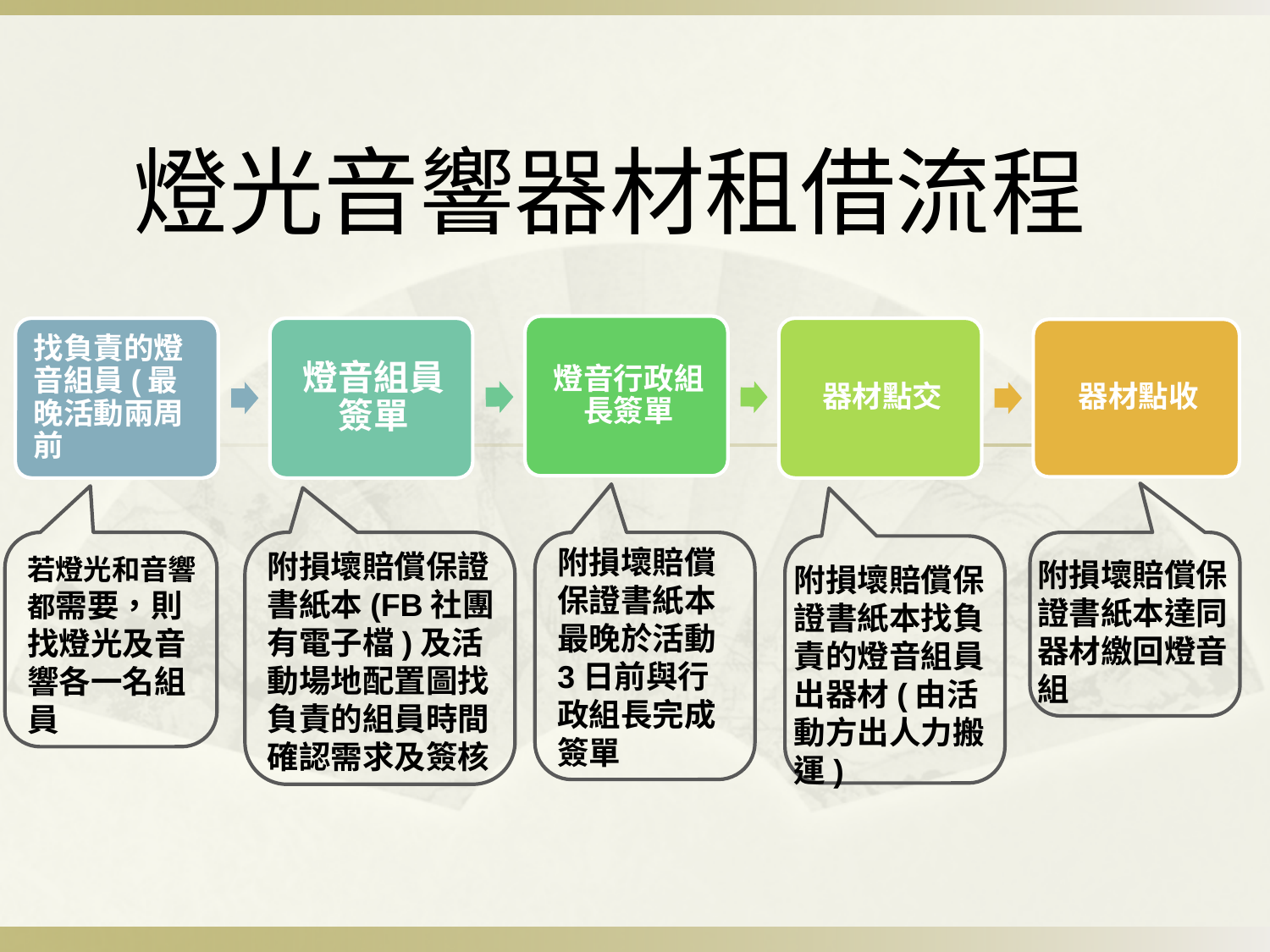

燈光音響器材租借流程
找負責的燈音組員(最晚活動兩周前

燈音組員簽單

燈音行政組長簽單

器材點交

器材點收

若燈光和音響都需要，則找燈光及音響各一名組員
附損壞賠償保證書紙本最晚於活動3日前與行政組長完成簽單

附損壞賠償保證書紙本(FB社團有電子檔)及活動場地配置圖找負責的組員時間確認需求及簽核
附損壞賠償保證書紙本達同器材繳回燈音組
附損壞賠償保證書紙本找負責的燈音組員出器材(由活動方出人力搬運)